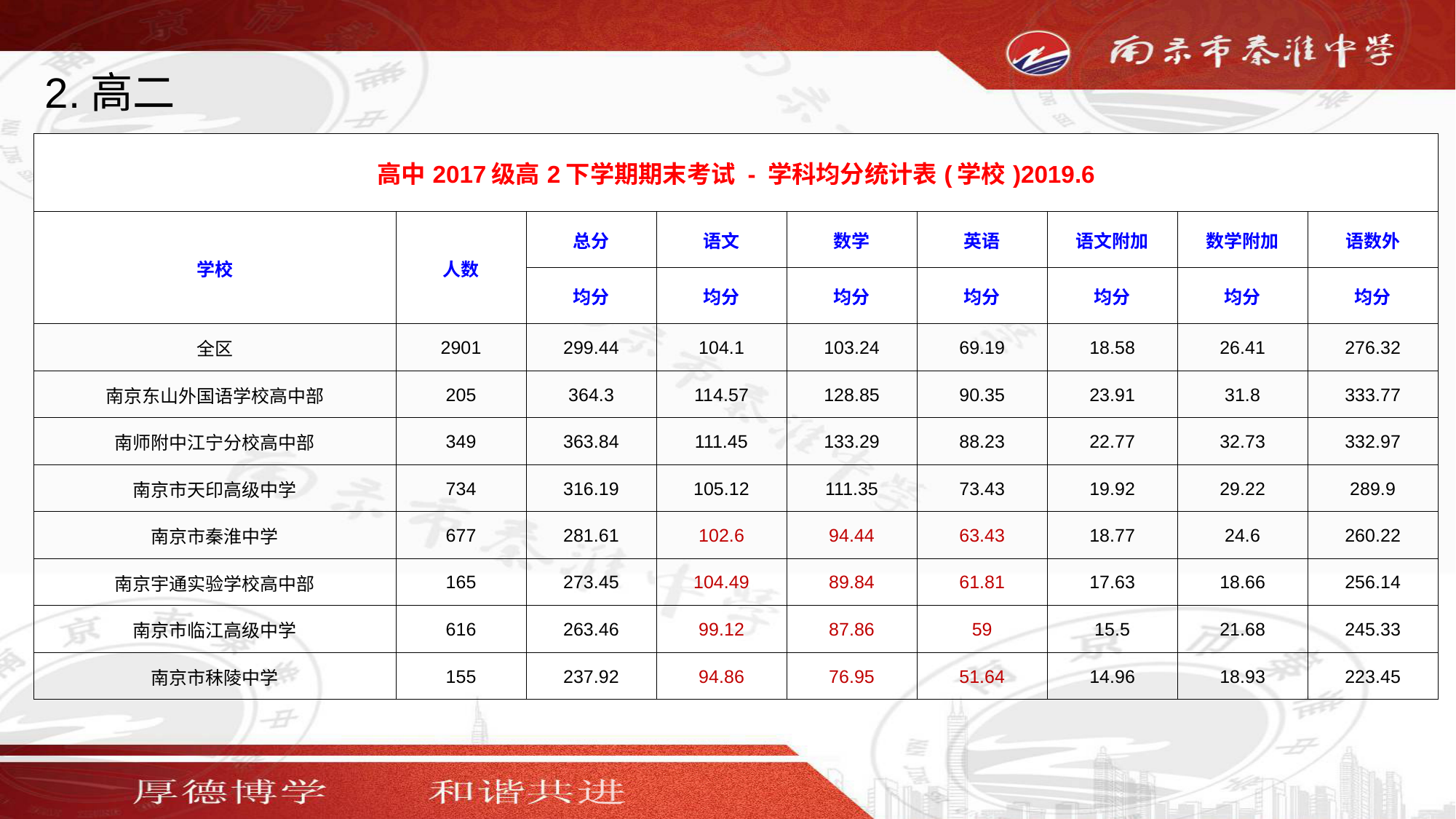

2.高二
| 高中2017级高2下学期期末考试 - 学科均分统计表(学校)2019.6 |  |  |  |  |  |  |  |  |
| --- | --- | --- | --- | --- | --- | --- | --- | --- |
| 学校 | 人数 | 总分 | 语文 | 数学 | 英语 | 语文附加 | 数学附加 | 语数外 |
|  |  | 均分 | 均分 | 均分 | 均分 | 均分 | 均分 | 均分 |
| 全区 | 2901 | 299.44 | 104.1 | 103.24 | 69.19 | 18.58 | 26.41 | 276.32 |
| 南京东山外国语学校高中部 | 205 | 364.3 | 114.57 | 128.85 | 90.35 | 23.91 | 31.8 | 333.77 |
| 南师附中江宁分校高中部 | 349 | 363.84 | 111.45 | 133.29 | 88.23 | 22.77 | 32.73 | 332.97 |
| 南京市天印高级中学 | 734 | 316.19 | 105.12 | 111.35 | 73.43 | 19.92 | 29.22 | 289.9 |
| 南京市秦淮中学 | 677 | 281.61 | 102.6 | 94.44 | 63.43 | 18.77 | 24.6 | 260.22 |
| 南京宇通实验学校高中部 | 165 | 273.45 | 104.49 | 89.84 | 61.81 | 17.63 | 18.66 | 256.14 |
| 南京市临江高级中学 | 616 | 263.46 | 99.12 | 87.86 | 59 | 15.5 | 21.68 | 245.33 |
| 南京市秣陵中学 | 155 | 237.92 | 94.86 | 76.95 | 51.64 | 14.96 | 18.93 | 223.45 |